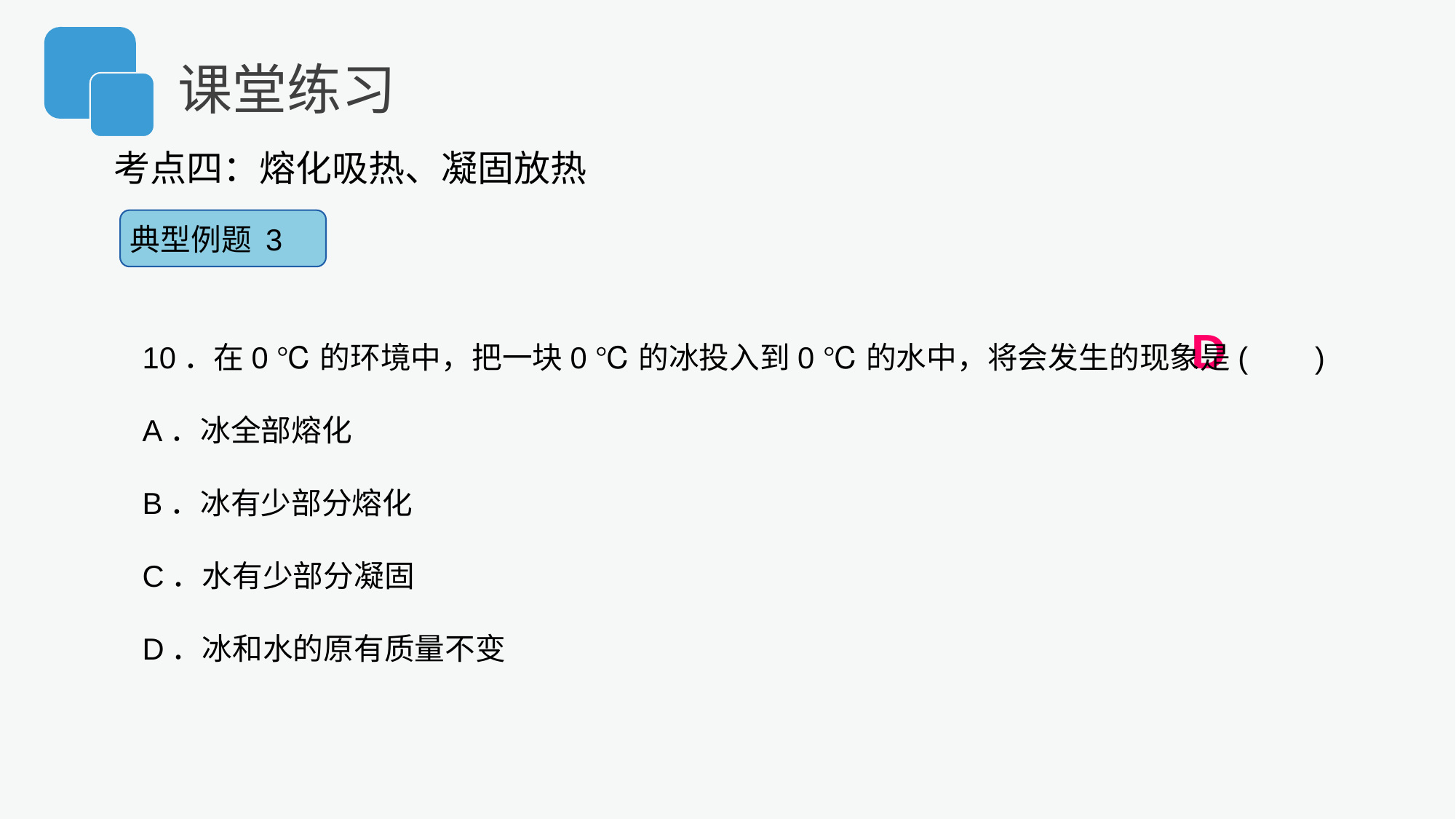

课堂练习
考点四：熔化吸热、凝固放热
典型例题 3
10．在0 ℃的环境中，把一块0 ℃的冰投入到0 ℃的水中，将会发生的现象是(        )
A．冰全部熔化
B．冰有少部分熔化
C．水有少部分凝固
D．冰和水的原有质量不变
D